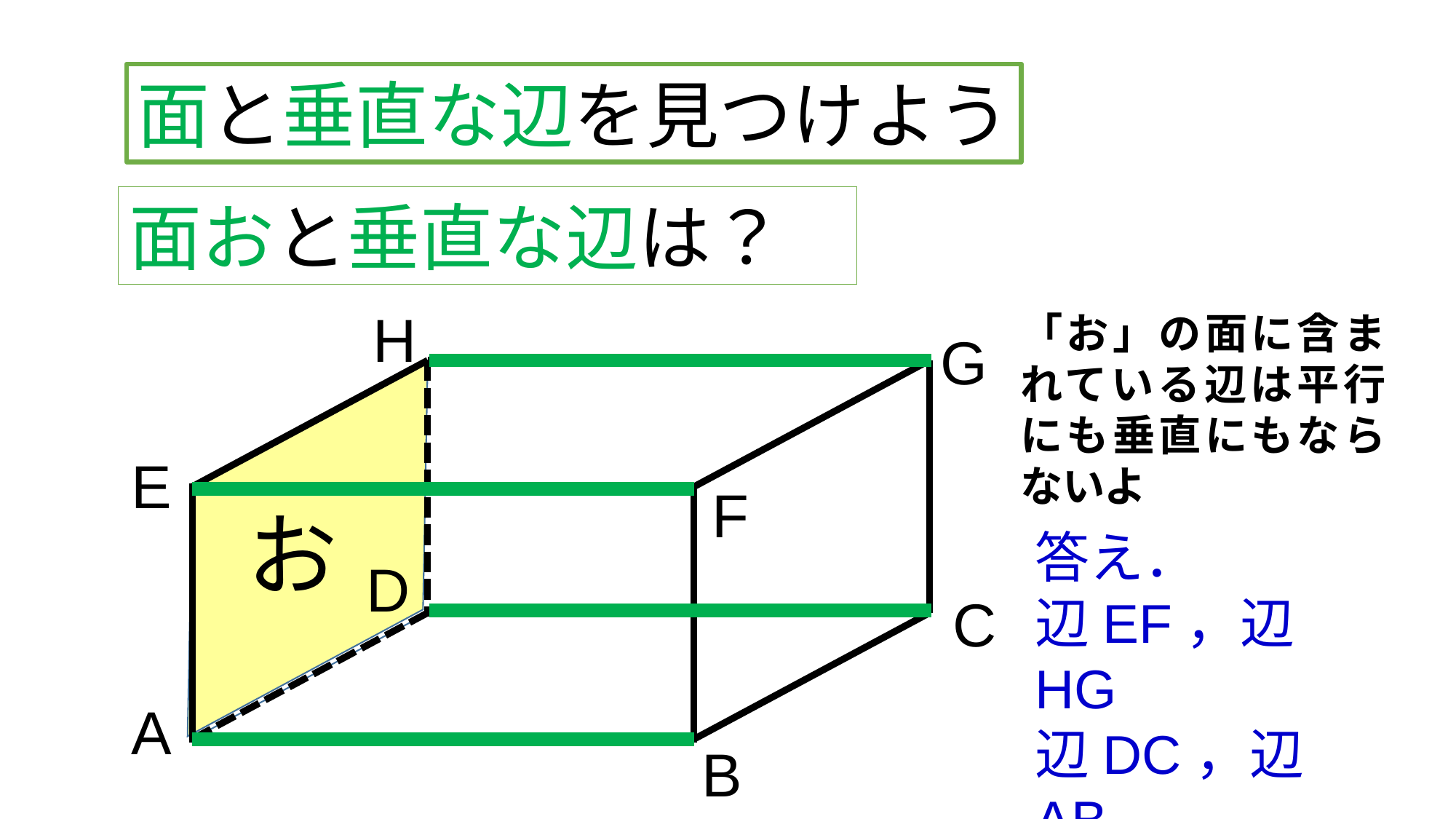

面と垂直な辺を見つけよう
面おと垂直な辺は？
H
「お」の面に含まれている辺は平行にも垂直にもならないよ
G

E
F
お
答え．
辺EF，辺HG
辺DC，辺AB
D
C

A
B